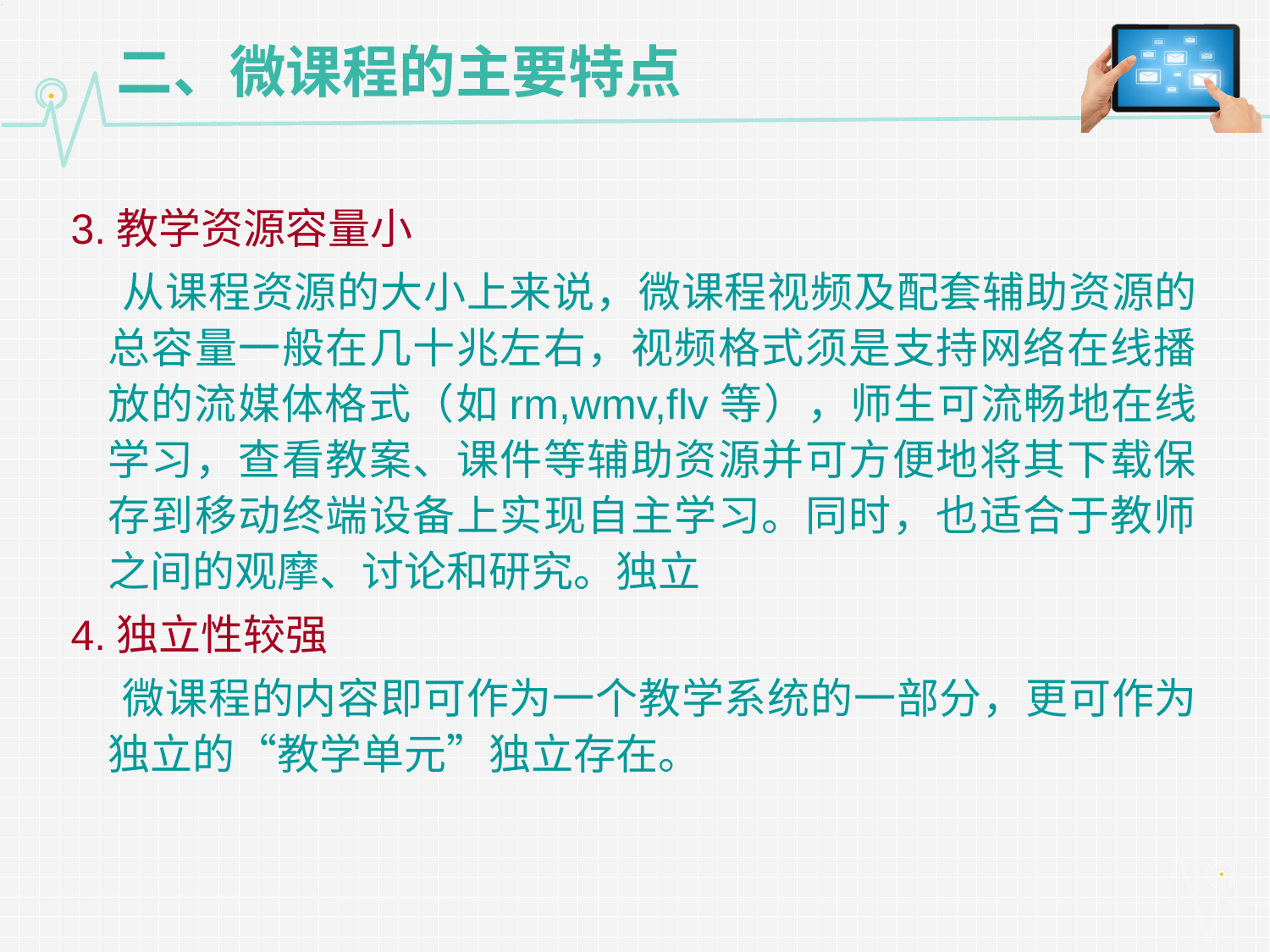

# 二、微课程的主要特点
3.教学资源容量小
    从课程资源的大小上来说，微课程视频及配套辅助资源的总容量一般在几十兆左右，视频格式须是支持网络在线播放的流媒体格式（如rm,wmv,flv等），师生可流畅地在线学习，查看教案、课件等辅助资源并可方便地将其下载保存到移动终端设备上实现自主学习。同时，也适合于教师之间的观摩、讨论和研究。独立
4.独立性较强
    微课程的内容即可作为一个教学系统的一部分，更可作为独立的“教学单元”独立存在。